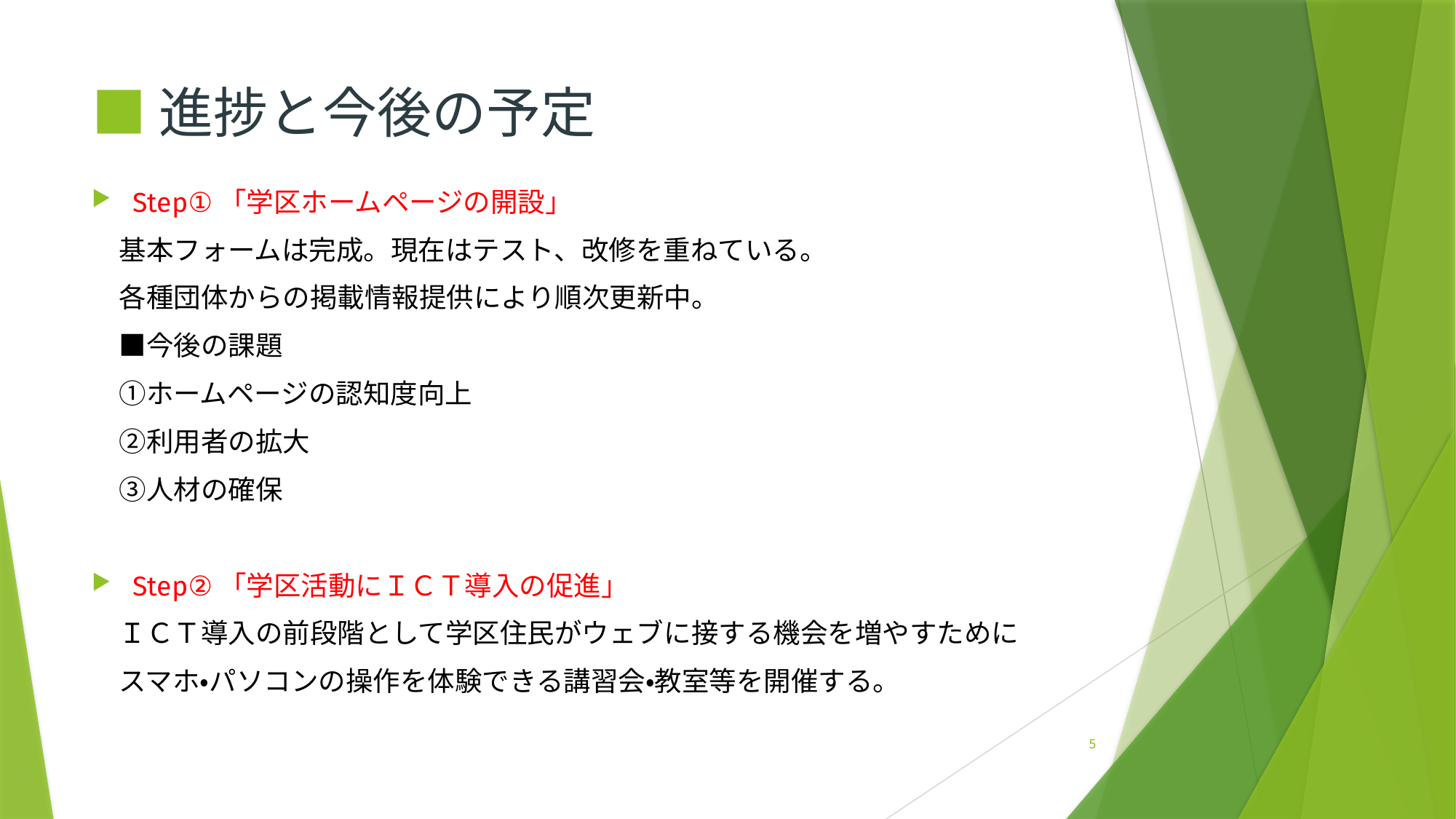

# ■進捗と今後の予定
Step①「学区ホームページの開設」
　基本フォームは完成。現在はテスト、改修を重ねている。
　各種団体からの掲載情報提供により順次更新中。
　■今後の課題
　①ホームページの認知度向上
　②利用者の拡大
　③人材の確保

Step②「学区活動にＩＣＴ導入の促進」
　ＩＣＴ導入の前段階として学区住民がウェブに接する機会を増やすために
　スマホ・パソコンの操作を体験できる講習会・教室等を開催する。

5